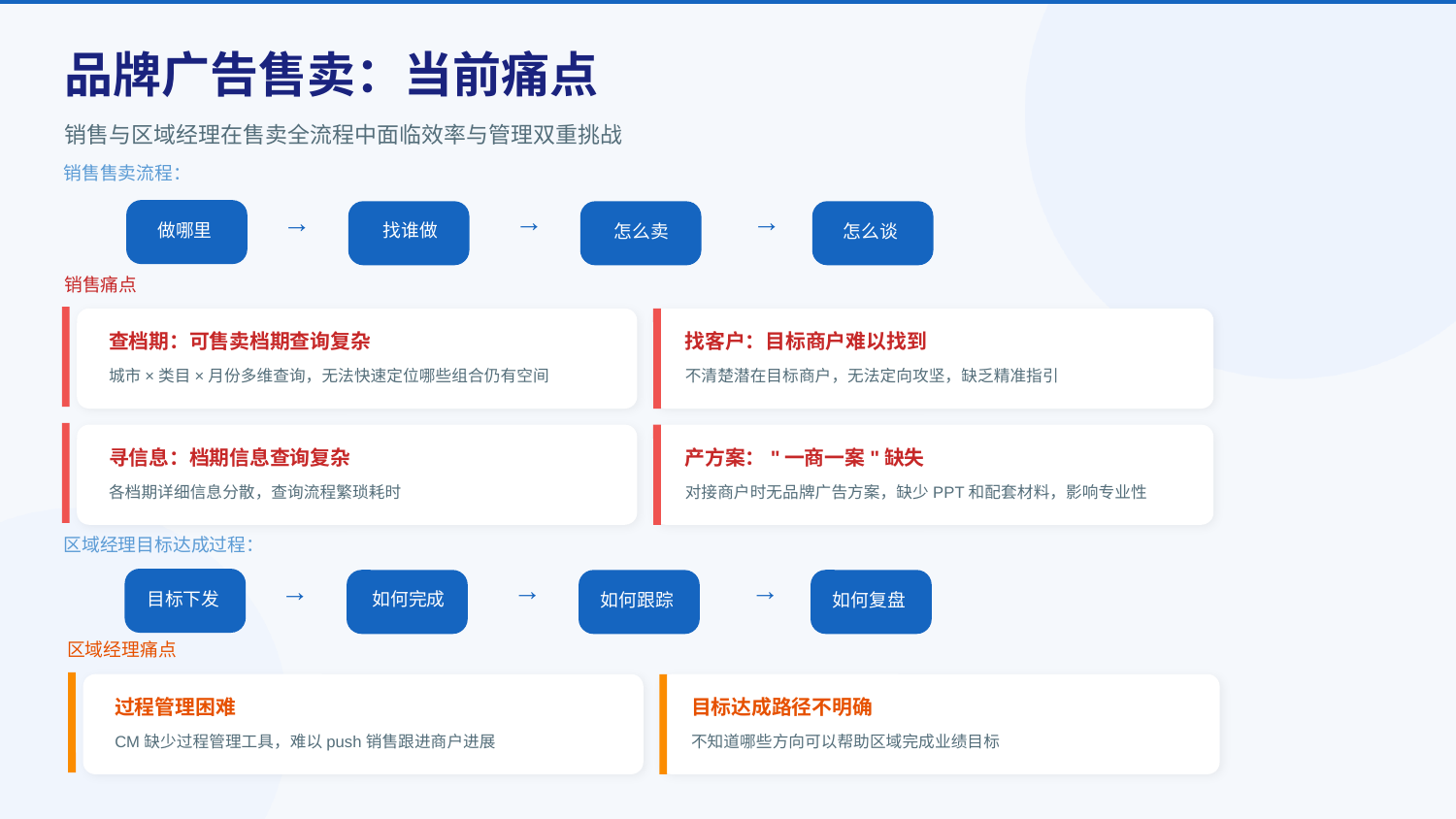

品牌广告售卖：当前痛点
销售与区域经理在售卖全流程中面临效率与管理双重挑战
销售售卖流程：

↓
↓
↓
寻信息
产方案
找客户
找谁做
做哪里
怎么卖
怎么谈

销售痛点

查档期：可售卖档期查询复杂
找客户：目标商户难以找到
城市×类目×月份多维查询，无法快速定位哪些组合仍有空间
不清楚潜在目标商户，无法定向攻坚，缺乏精准指引

寻信息：档期信息查询复杂
产方案："一商一案"缺失
各档期详细信息分散，查询流程繁琐耗时
对接商户时无品牌广告方案，缺少PPT和配套材料，影响专业性
区域经理目标达成过程：

↓
↓
↓
寻信息
产方案
找客户
如何完成
目标下发
如何复盘
如何跟踪
区域经理痛点

过程管理困难
目标达成路径不明确
CM缺少过程管理工具，难以push销售跟进商户进展
不知道哪些方向可以帮助区域完成业绩目标